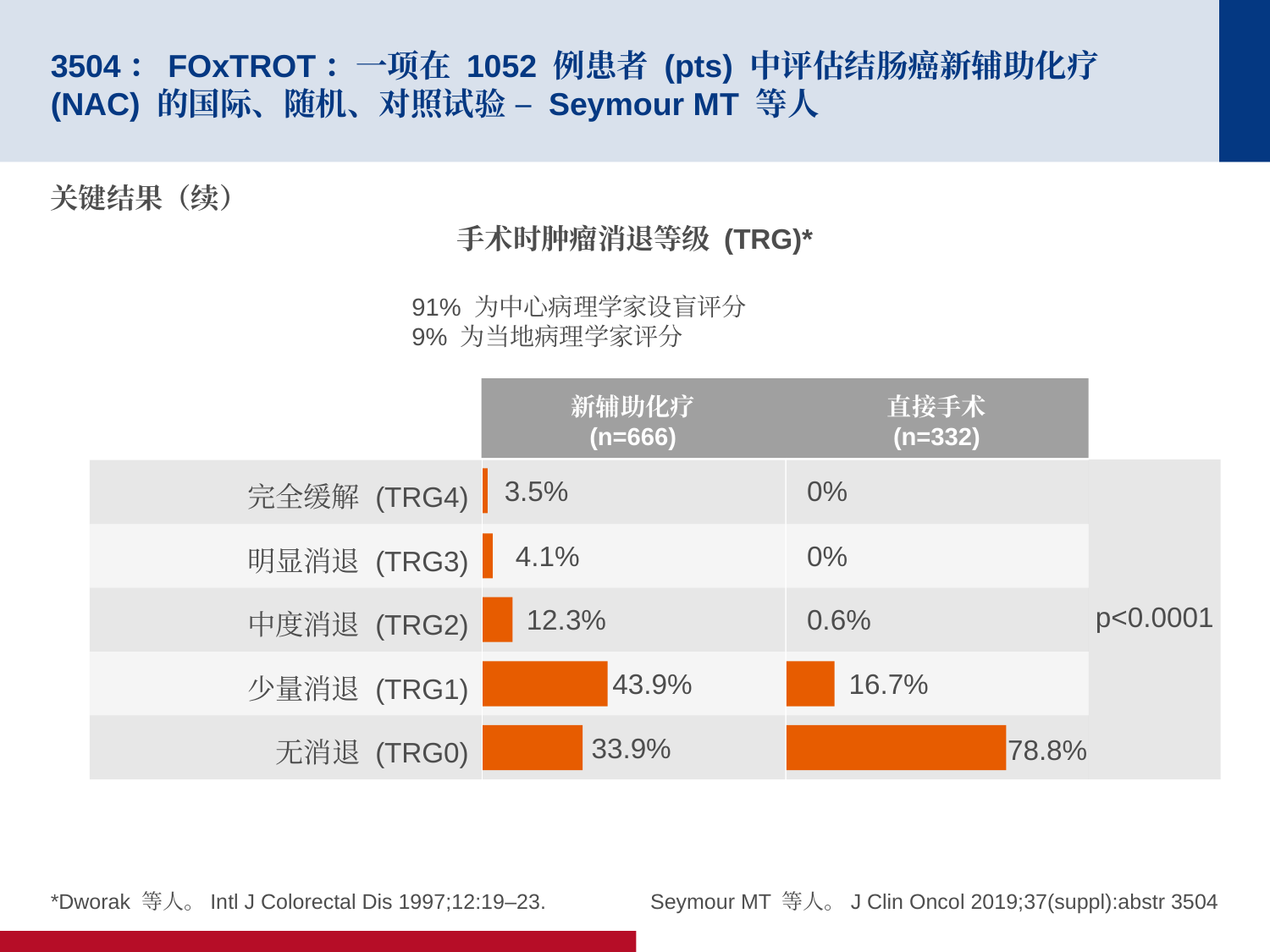

# 3504：FOxTROT：一项在 1052 例患者 (pts) 中评估结肠癌新辅助化疗 (NAC) 的国际、随机、对照试验 – Seymour MT 等人
关键结果（续）
手术时肿瘤消退等级 (TRG)*

91% 为中心病理学家设盲评分
9% 为当地病理学家评分
新辅助化疗
(n=666)
直接手术
(n=332)

| 完全缓解 (TRG4) |
| --- |
| 明显消退 (TRG3) |
| 中度消退 (TRG2) |
| 少量消退 (TRG1) |
| 无消退 (TRG0) |
|  |
| --- |
|  |
|  |
|  |
|  |
|  |
| --- |
|  |
|  |
|  |
|  |
3.5%
0%

4.1%
0%

p<0.0001
12.3%
0.6%

43.9%
16.7%

33.9%

78.8%
*Dworak 等人。Intl J Colorectal Dis 1997;12:19–23.
Seymour MT 等人。J Clin Oncol 2019;37(suppl):abstr 3504